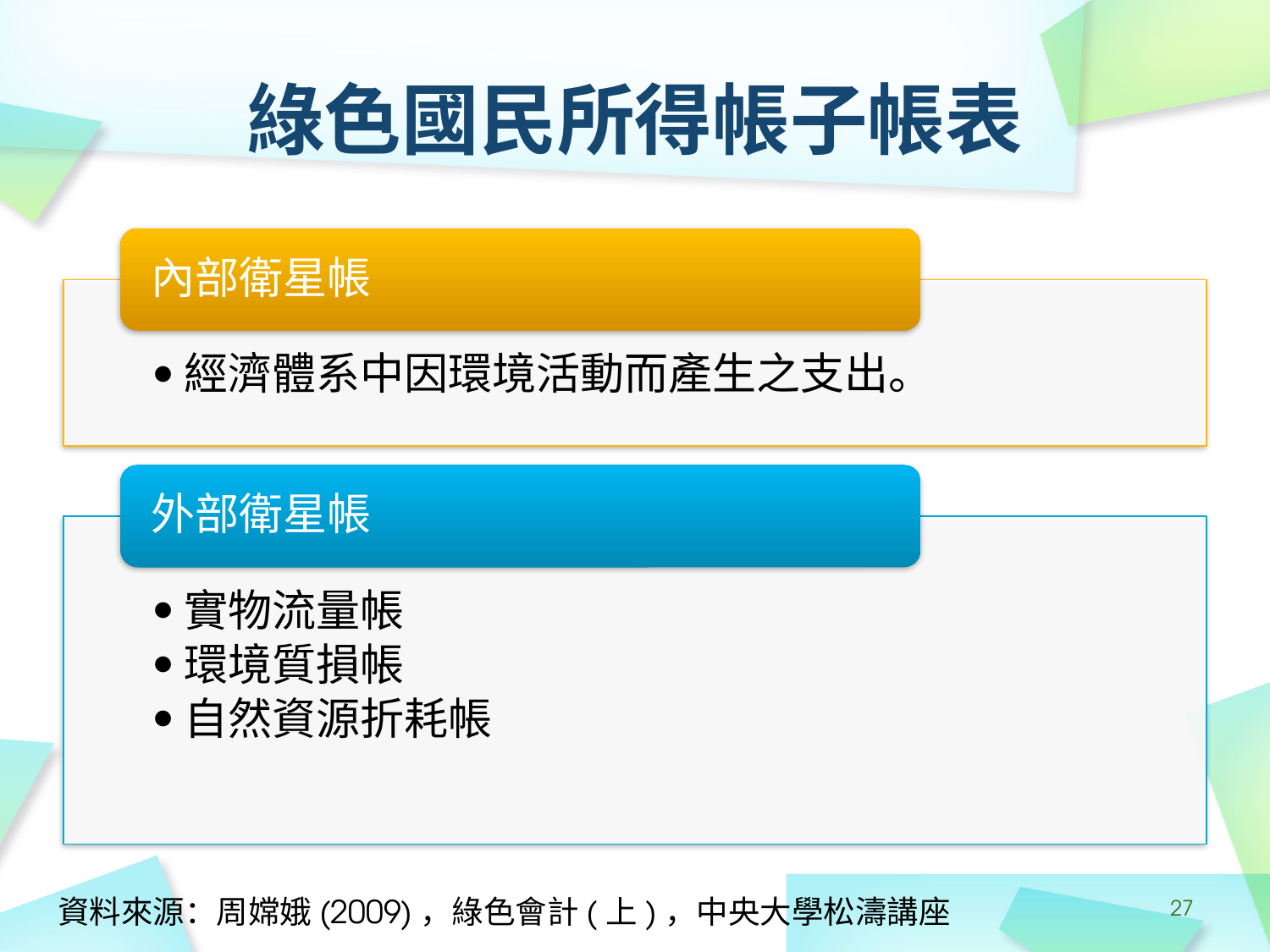

# 綠色國民所得帳子帳表

內部衛星帳

經濟體系中因環境活動而產生之支出。

外部衛星帳

實物流量帳
環境質損帳
自然資源折耗帳
27
資料來源：周嫦娥(2009)，綠色會計(上)，中央大學松濤講座